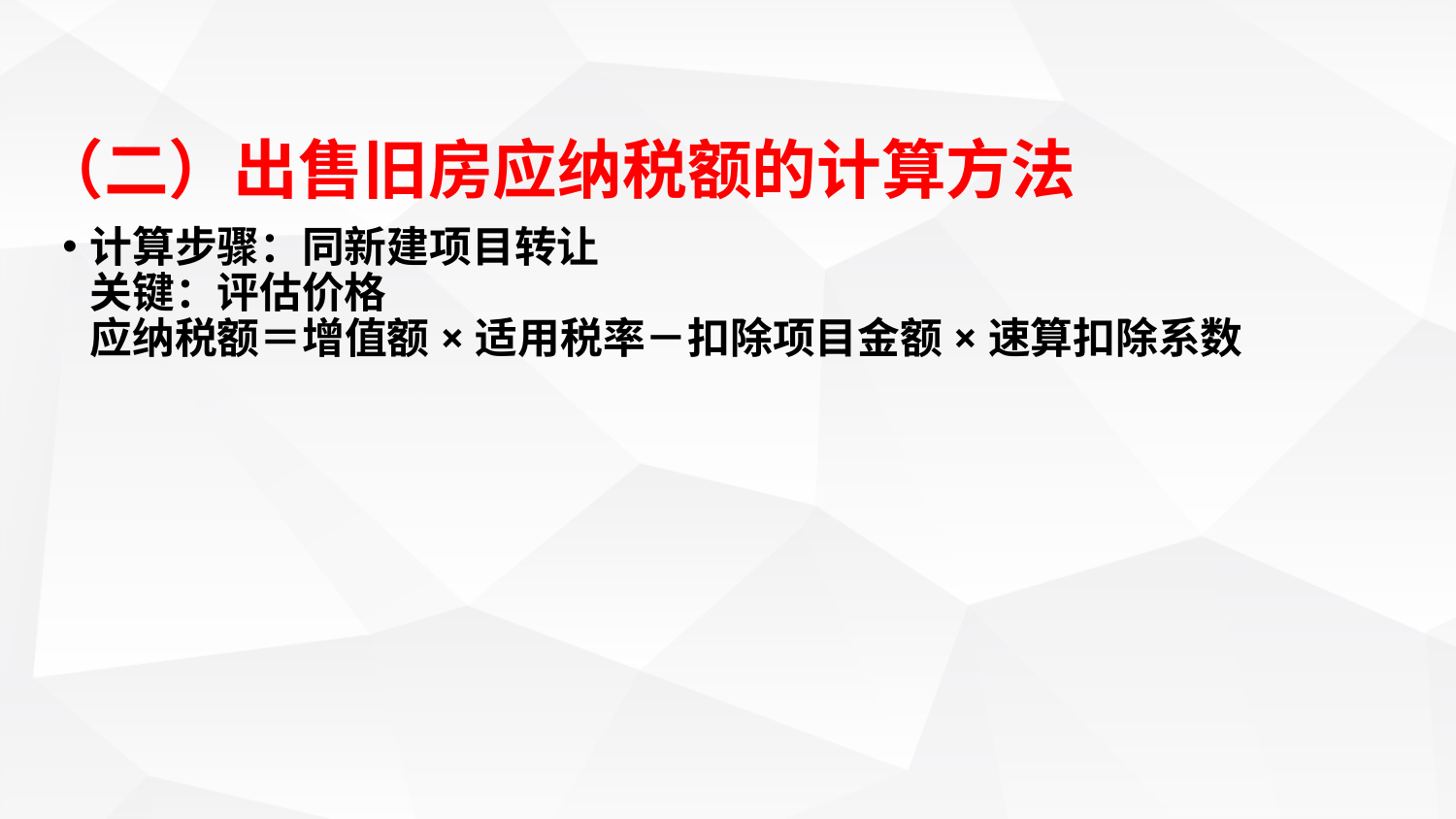

# （二）出售旧房应纳税额的计算方法
计算步骤：同新建项目转让
关键：评估价格
应纳税额＝增值额×适用税率－扣除项目金额×速算扣除系数